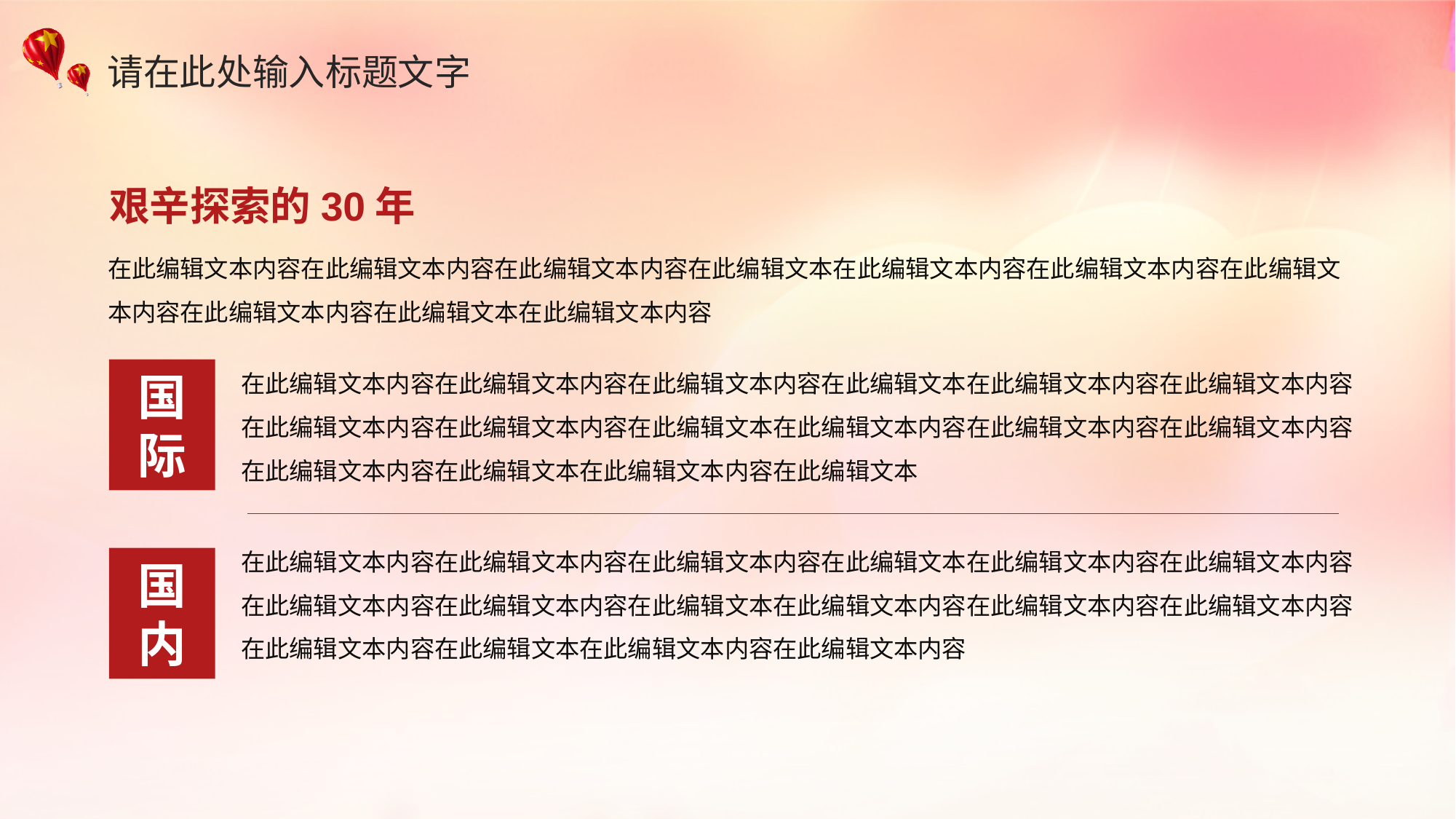

艰辛探索的30年
在此编辑文本内容在此编辑文本内容在此编辑文本内容在此编辑文本在此编辑文本内容在此编辑文本内容在此编辑文本内容在此编辑文本内容在此编辑文本在此编辑文本内容
在此编辑文本内容在此编辑文本内容在此编辑文本内容在此编辑文本在此编辑文本内容在此编辑文本内容在此编辑文本内容在此编辑文本内容在此编辑文本在此编辑文本内容在此编辑文本内容在此编辑文本内容在此编辑文本内容在此编辑文本在此编辑文本内容在此编辑文本
国
际
在此编辑文本内容在此编辑文本内容在此编辑文本内容在此编辑文本在此编辑文本内容在此编辑文本内容在此编辑文本内容在此编辑文本内容在此编辑文本在此编辑文本内容在此编辑文本内容在此编辑文本内容在此编辑文本内容在此编辑文本在此编辑文本内容在此编辑文本内容
国内